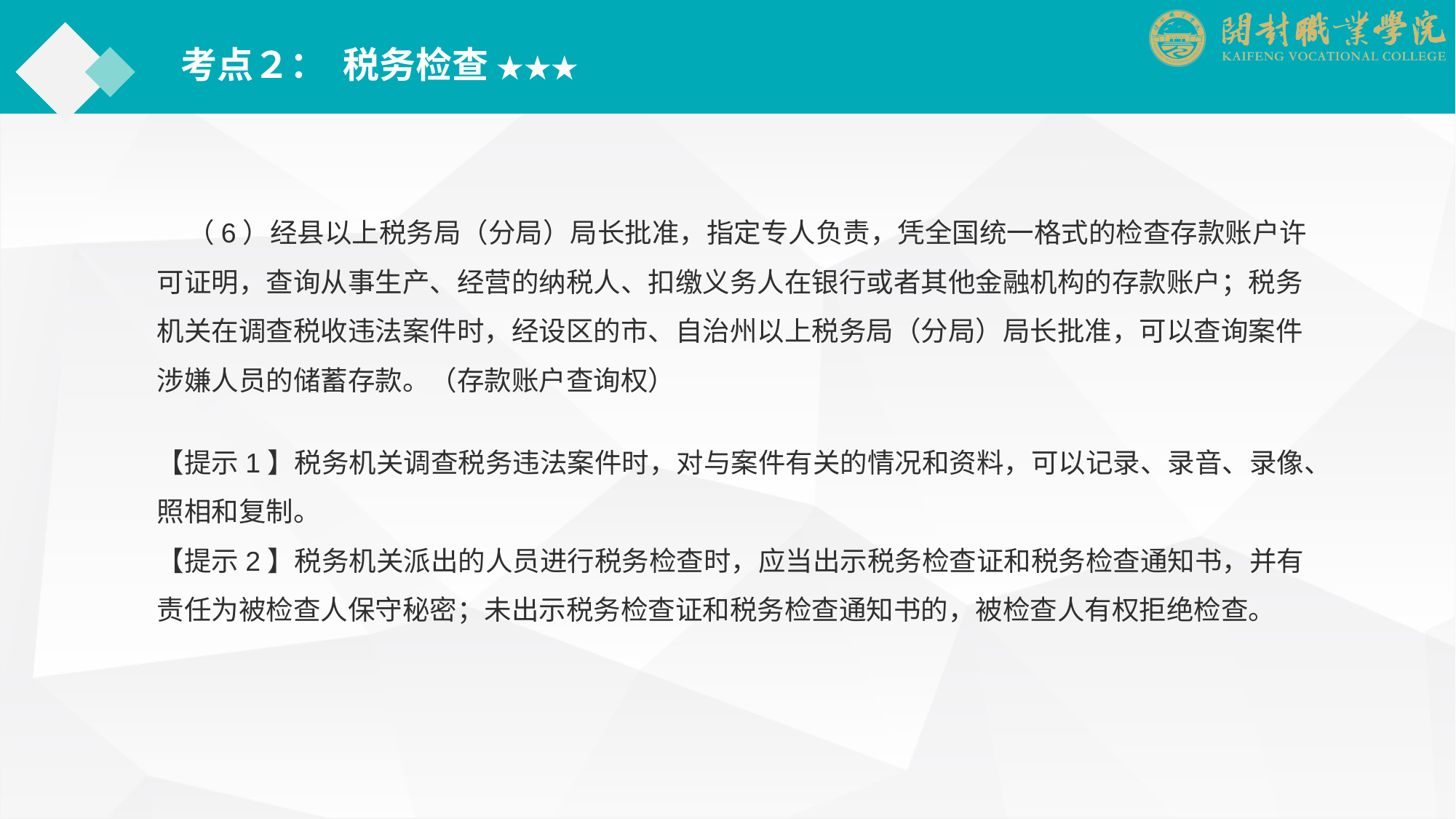

考点２：  税务检查 ★★★
（6）经县以上税务局（分局）局长批准，指定专人负责，凭全国统一格式的检查存款账户许可证明，查询从事生产、经营的纳税人、扣缴义务人在银行或者其他金融机构的存款账户；税务机关在调查税收违法案件时，经设区的市、自治州以上税务局（分局）局长批准，可以查询案件涉嫌人员的储蓄存款。（存款账户查询权）
【提示1】税务机关调查税务违法案件时，对与案件有关的情况和资料，可以记录、录音、录像、照相和复制。
【提示2】税务机关派出的人员进行税务检查时，应当出示税务检查证和税务检查通知书，并有责任为被检查人保守秘密；未出示税务检查证和税务检查通知书的，被检查人有权拒绝检查。